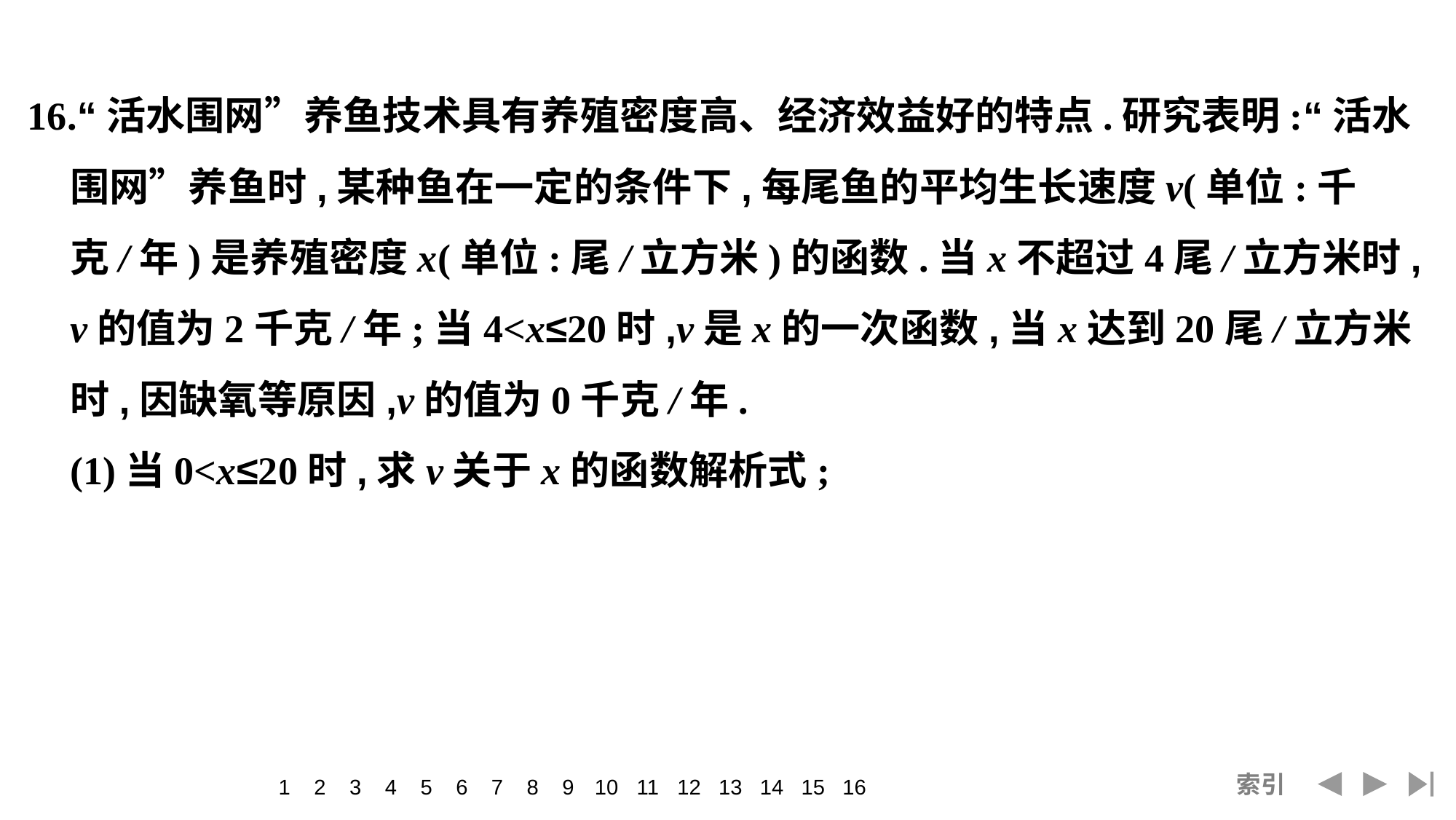

16.“活水围网”养鱼技术具有养殖密度高、经济效益好的特点.研究表明:“活水围网”养鱼时,某种鱼在一定的条件下,每尾鱼的平均生长速度v(单位:千克/年)是养殖密度x(单位:尾/立方米)的函数.当x不超过4尾/立方米时,v的值为2千克/年;当4<x≤20时,v是x的一次函数,当x达到20尾/立方米时,因缺氧等原因,v的值为0千克/年.
	(1)当0<x≤20时,求v关于x的函数解析式;